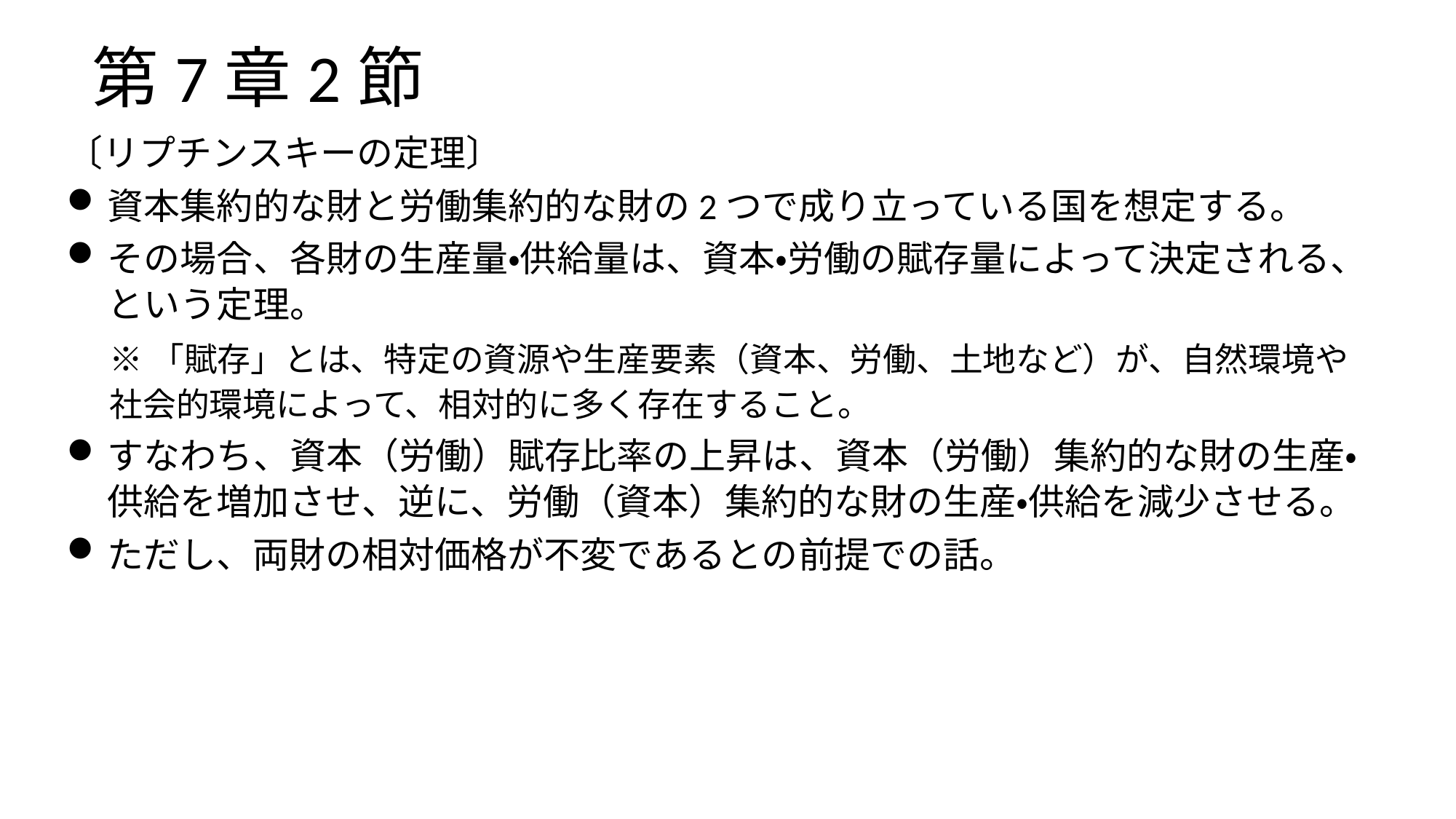

# 第7章2節
〔リプチンスキーの定理〕
資本集約的な財と労働集約的な財の2つで成り立っている国を想定する。
その場合、各財の生産量・供給量は、資本・労働の賦存量によって決定される、という定理。
※「賦存」とは、特定の資源や生産要素（資本、労働、土地など）が、自然環境や社会的環境によって、相対的に多く存在すること。
すなわち、資本（労働）賦存比率の上昇は、資本（労働）集約的な財の生産・供給を増加させ、逆に、労働（資本）集約的な財の生産・供給を減少させる。
ただし、両財の相対価格が不変であるとの前提での話。